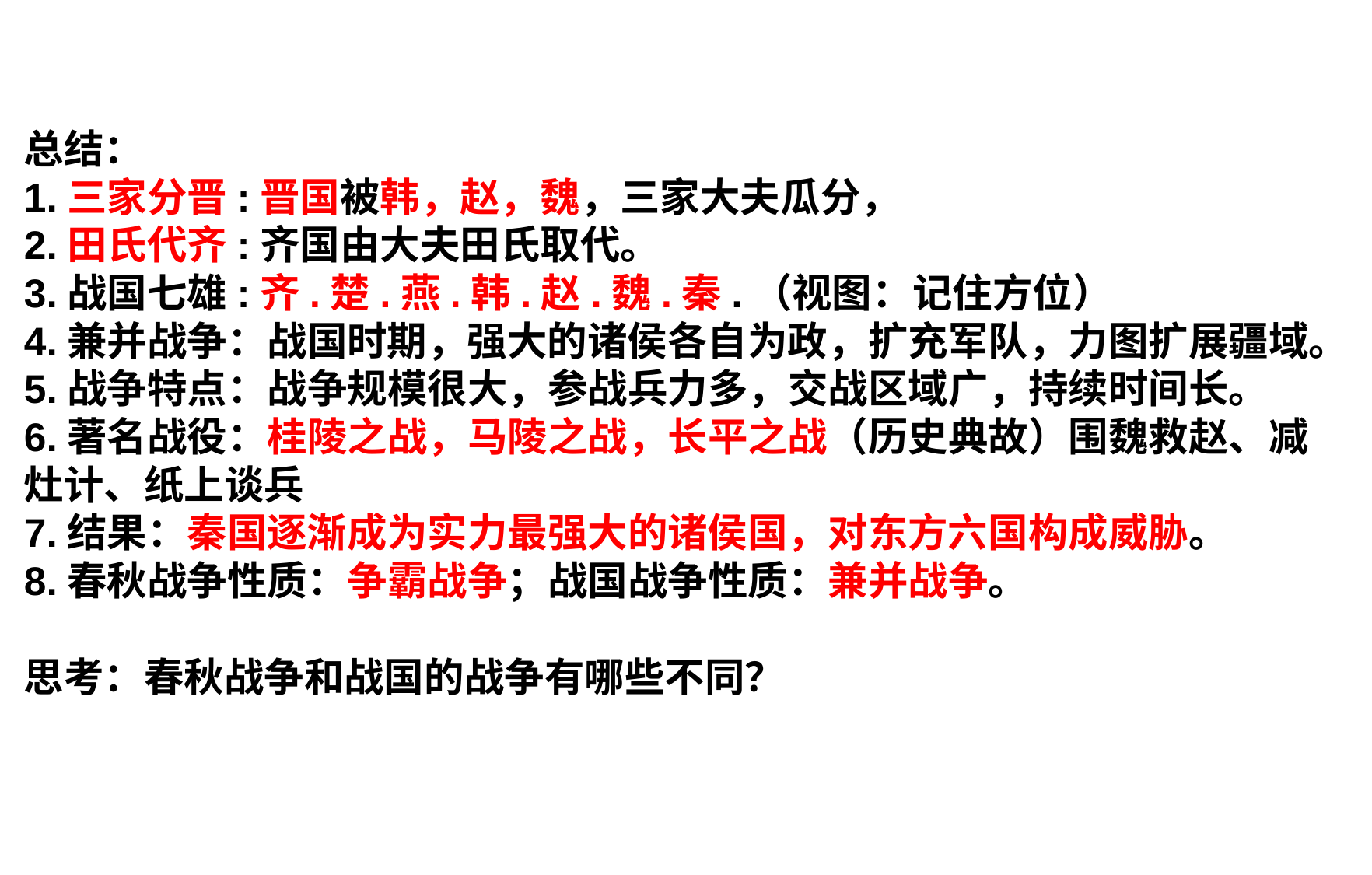

总结：
1.三家分晋:晋国被韩，赵，魏，三家大夫瓜分，
2.田氏代齐:齐国由大夫田氏取代。
3.战国七雄:齐.楚.燕.韩.赵.魏.秦.（视图：记住方位）
4.兼并战争：战国时期，强大的诸侯各自为政，扩充军队，力图扩展疆域。
5.战争特点：战争规模很大，参战兵力多，交战区域广，持续时间长。
6.著名战役：桂陵之战，马陵之战，长平之战（历史典故）围魏救赵、减灶计、纸上谈兵
7.结果：秦国逐渐成为实力最强大的诸侯国，对东方六国构成威胁。
8.春秋战争性质：争霸战争；战国战争性质：兼并战争。

思考：春秋战争和战国的战争有哪些不同？